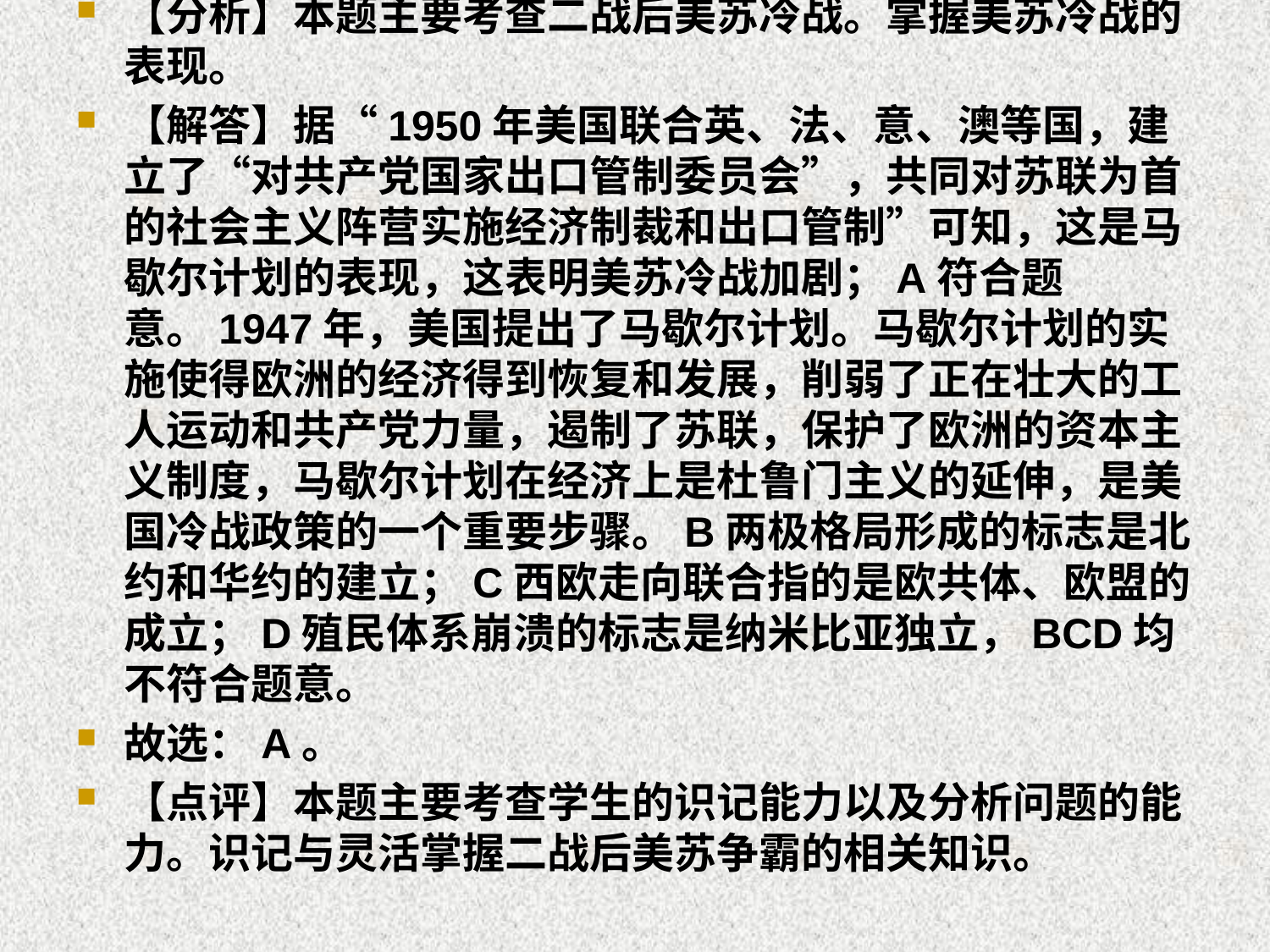

【分析】本题主要考查二战后美苏冷战。掌握美苏冷战的表现。
【解答】据“1950年美国联合英、法、意、澳等国，建立了“对共产党国家出口管制委员会”，共同对苏联为首的社会主义阵营实施经济制裁和出口管制”可知，这是马歇尔计划的表现，这表明美苏冷战加剧；A符合题意。1947年，美国提出了马歇尔计划。马歇尔计划的实施使得欧洲的经济得到恢复和发展，削弱了正在壮大的工人运动和共产党力量，遏制了苏联，保护了欧洲的资本主义制度，马歇尔计划在经济上是杜鲁门主义的延伸，是美国冷战政策的一个重要步骤。B两极格局形成的标志是北约和华约的建立；C西欧走向联合指的是欧共体、欧盟的成立；D殖民体系崩溃的标志是纳米比亚独立，BCD均不符合题意。
故选：A。
【点评】本题主要考查学生的识记能力以及分析问题的能力。识记与灵活掌握二战后美苏争霸的相关知识。
#